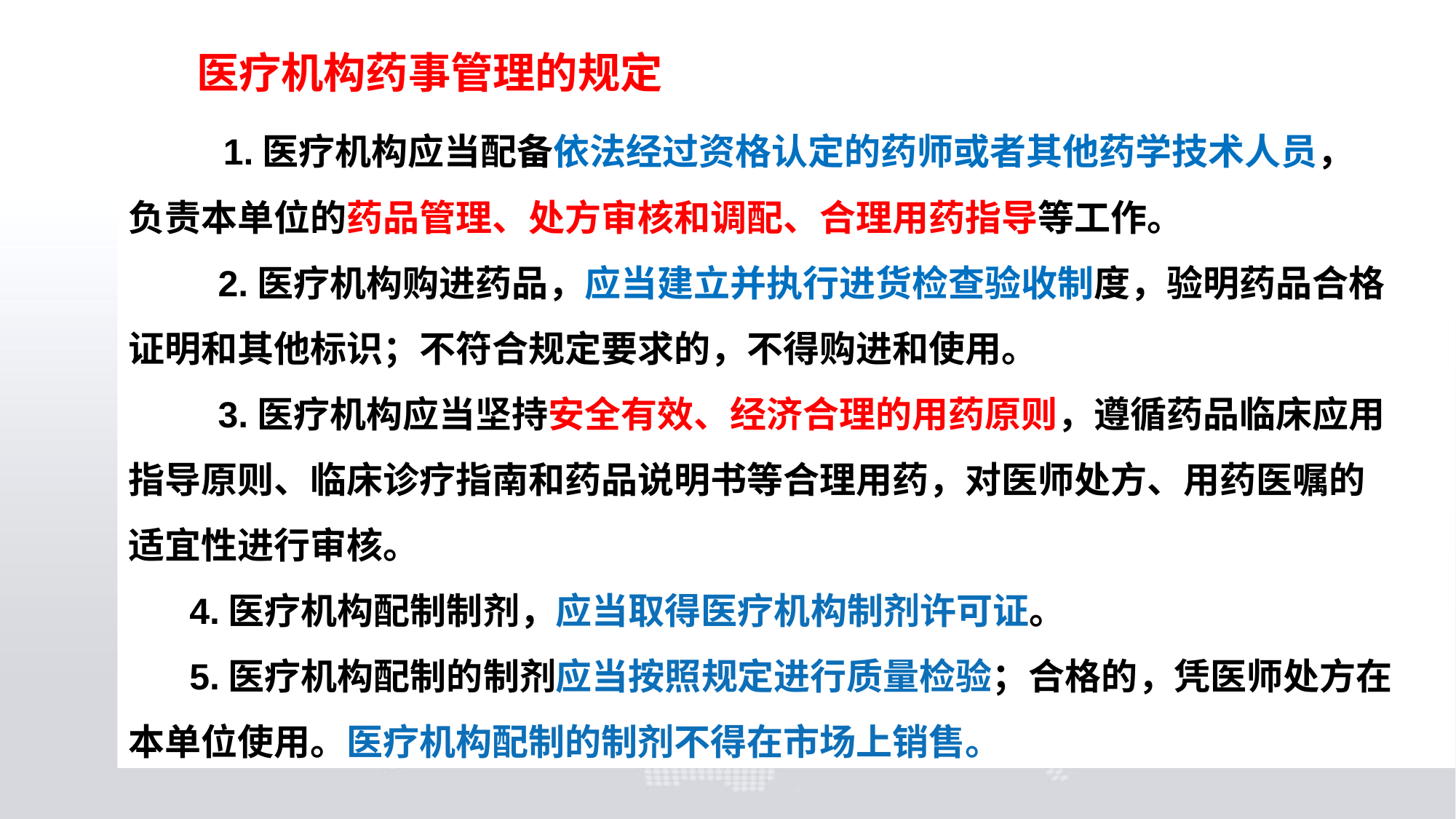

医疗机构药事管理的规定
　　1.医疗机构应当配备依法经过资格认定的药师或者其他药学技术人员，
负责本单位的药品管理、处方审核和调配、合理用药指导等工作。
　　 2.医疗机构购进药品，应当建立并执行进货检查验收制度，验明药品合格
证明和其他标识；不符合规定要求的，不得购进和使用。
　　 3.医疗机构应当坚持安全有效、经济合理的用药原则，遵循药品临床应用
指导原则、临床诊疗指南和药品说明书等合理用药，对医师处方、用药医嘱的
适宜性进行审核。
      4.医疗机构配制制剂，应当取得医疗机构制剂许可证。
      5.医疗机构配制的制剂应当按照规定进行质量检验；合格的，凭医师处方在
本单位使用。医疗机构配制的制剂不得在市场上销售。